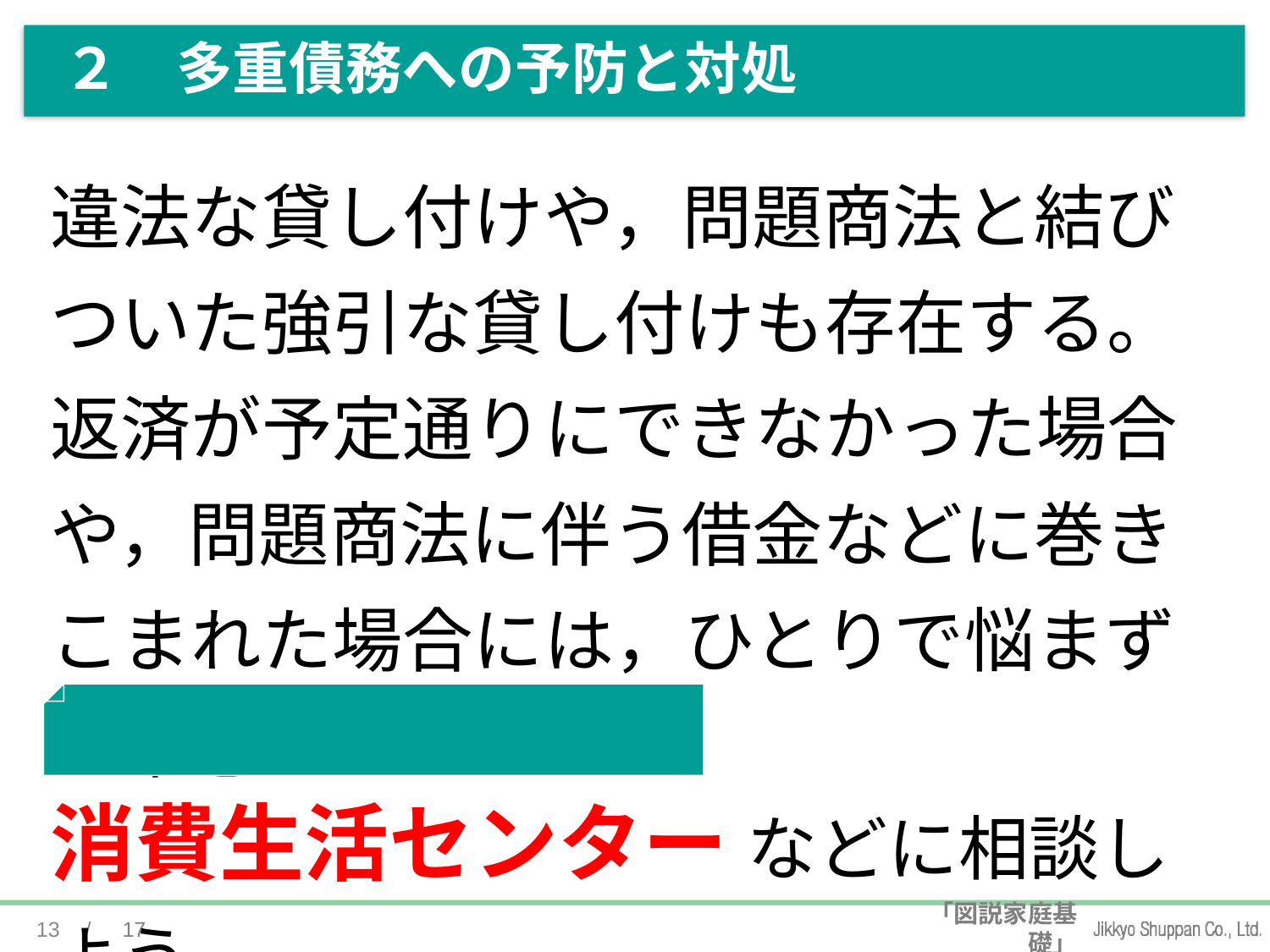

# ２　多重債務への予防と対処
違法な貸し付けや，問題商法と結びついた強引な貸し付けも存在する。
返済が予定通りにできなかった場合や，問題商法に伴う借金などに巻きこまれた場合には，ひとりで悩まずに早急に
消費生活センター などに相談しよう。

13